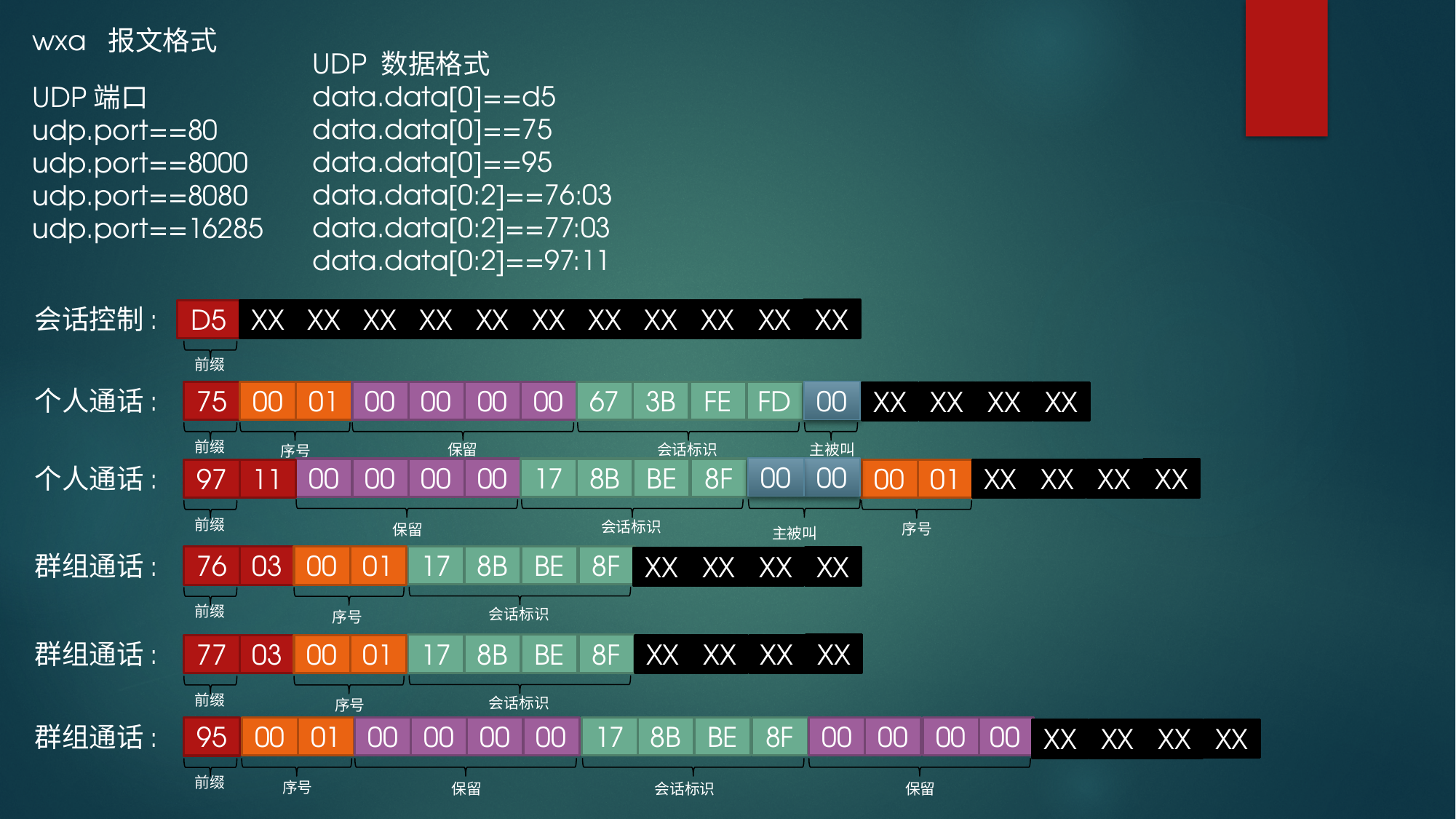

wxa  报文格式
UDP 数据格式
data.data[0]==d5
data.data[0]==75
data.data[0]==95
data.data[0:2]==76:03
data.data[0:2]==77:03
data.data[0:2]==97:11
UDP端口
udp.port==80
udp.port==8000
udp.port==8080
udp.port==16285
会话控制:
XX
D5
XX
XX
XX
XX
XX
XX
XX
XX
XX
XX

前缀

个人通话:
00
75
00
01
00
00
00
00
67
3B
FE
FD
XX
XX
XX
XX

前缀
保留
会话标识
主被叫
序号

个人通话:
00
00
00
00
00
00
17
8B
BE
8F
XX
XX
XX
XX
00
01
97
11

前缀
会话标识
序号
保留
主被叫

群组通话:
17
8B
BE
8F
00
01
76
03
XX
XX
XX
XX

前缀
会话标识
序号

群组通话:
XX
17
8B
BE
8F
XX
XX
XX
00
01
77
03

前缀
会话标识
序号

群组通话:
00
01
00
00
00
00
17
8B
BE
8F
00
00
00
00
95
XX
XX
XX
XX

前缀
序号
保留
会话标识
保留